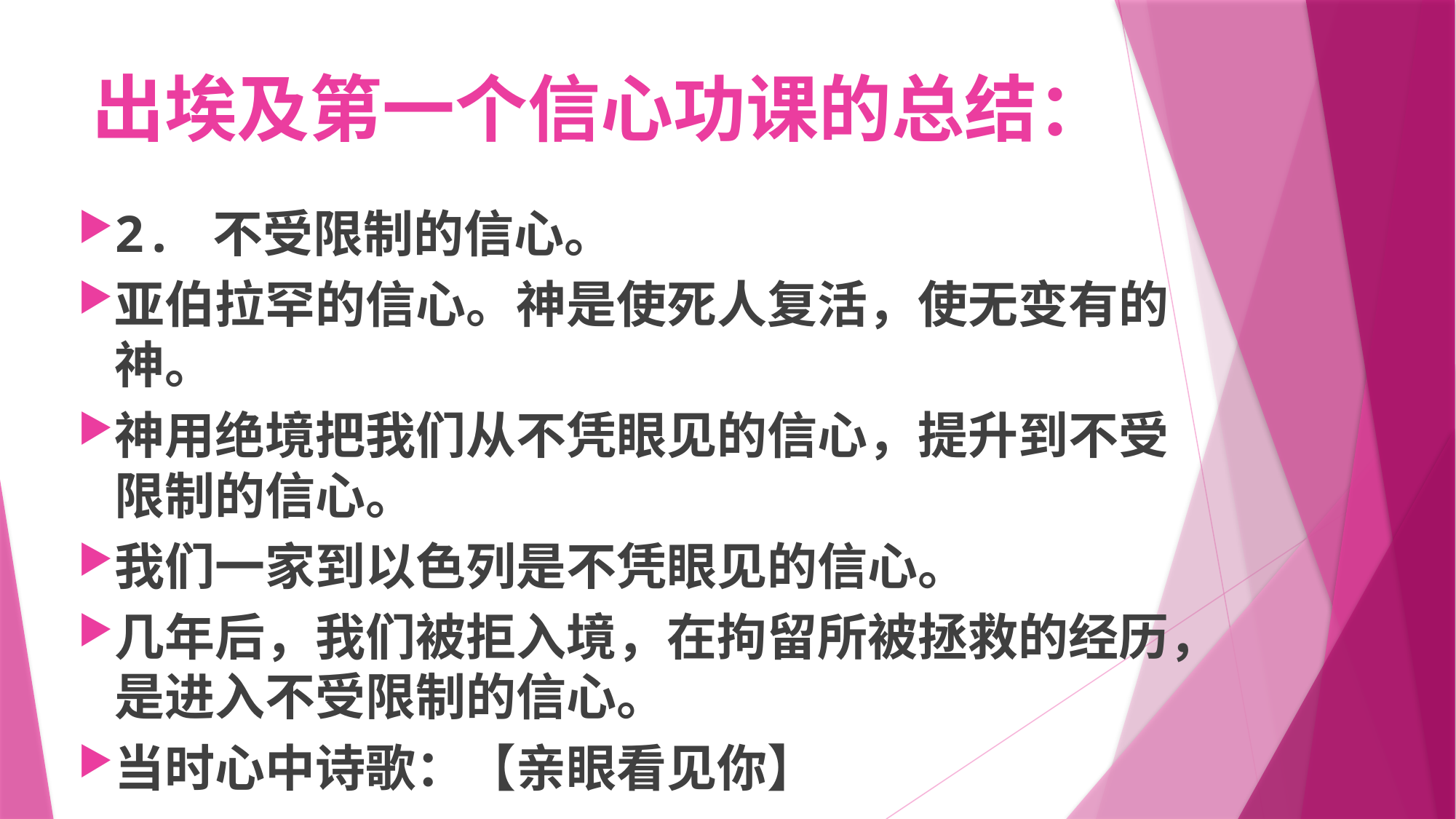

# 出埃及第一个信心功课的总结：
2. 不受限制的信心。
亚伯拉罕的信心。神是使死人复活，使无变有的神。
神用绝境把我们从不凭眼见的信心，提升到不受限制的信心。
我们一家到以色列是不凭眼见的信心。
几年后，我们被拒入境，在拘留所被拯救的经历，是进入不受限制的信心。
当时心中诗歌：【亲眼看见你】